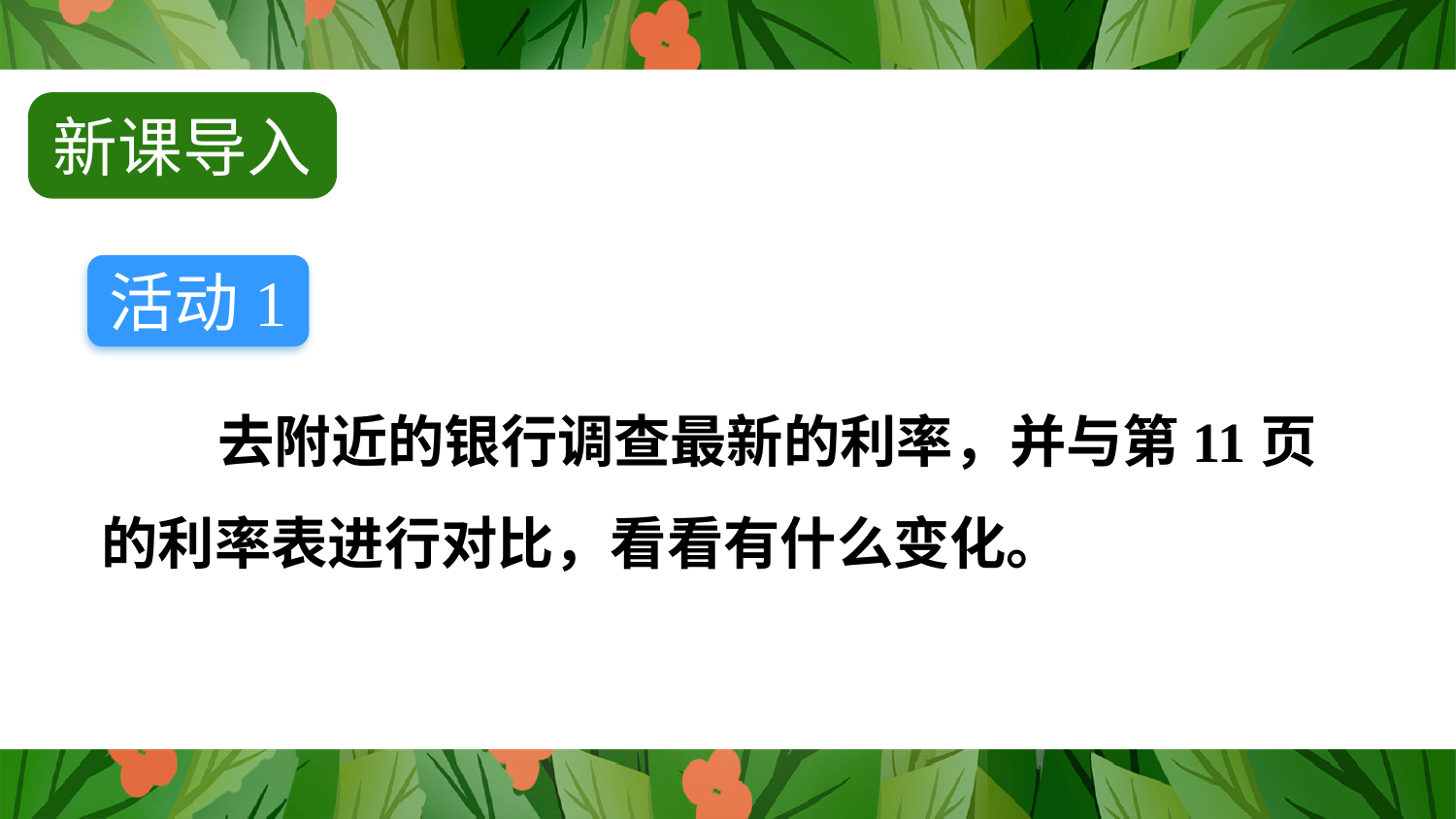

新课导入
活动1
        去附近的银行调查最新的利率，并与第11页的利率表进行对比，看看有什么变化。